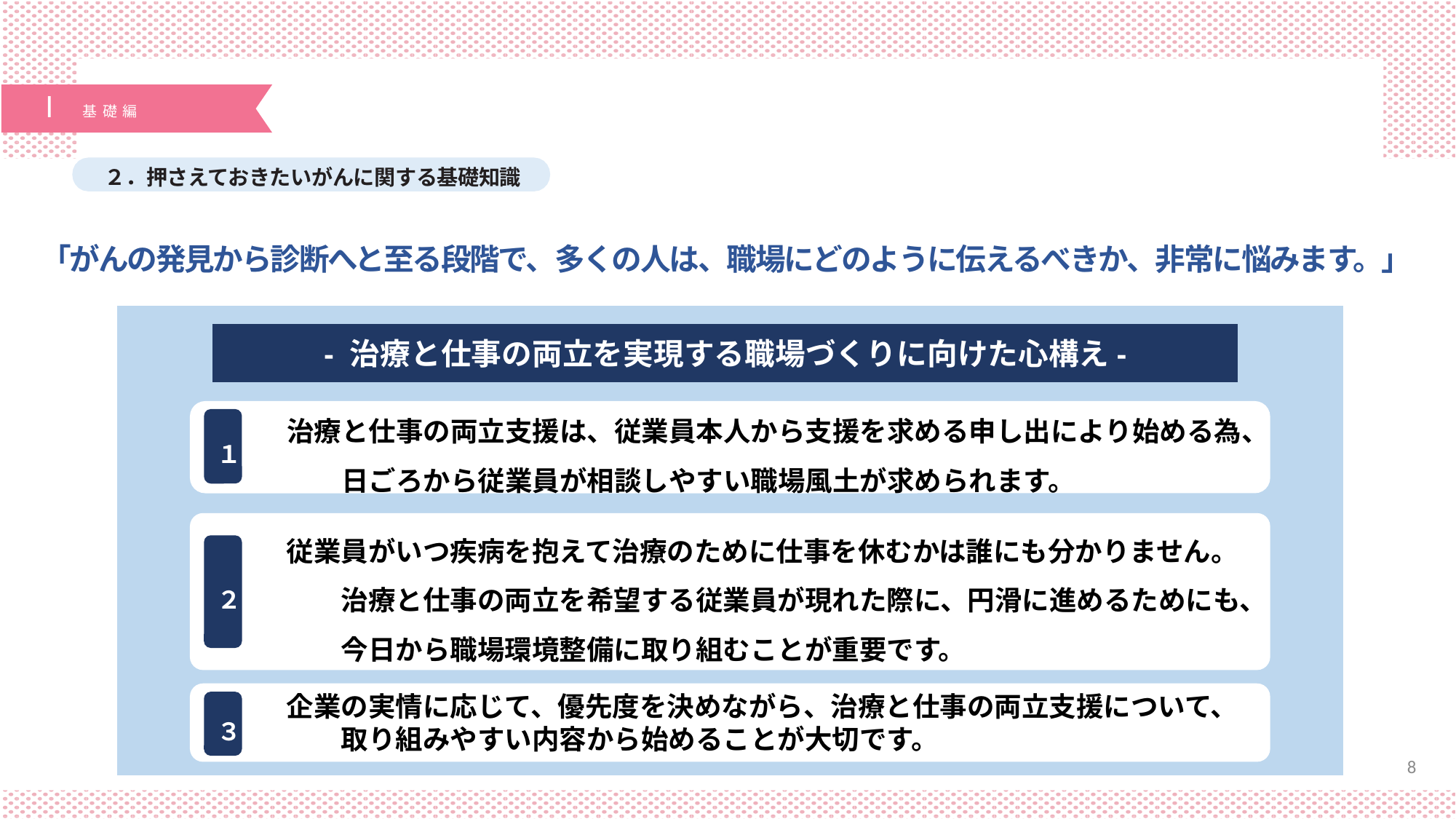

２．押さえておきたいがんに関する基礎知識
「がんの発見から診断へと至る段階で、多くの人は、職場にどのように伝えるべきか、非常に悩みます。」

- 治療と仕事の両立を実現する職場づくりに向けた心構え-
　　　治療と仕事の両立支援は、従業員本人から支援を求める申し出により始める為、	　日ごろから従業員が相談しやすい職場風土が求められます。
１
　　　従業員がいつ疾病を抱えて治療のために仕事を休むかは誰にも分かりません。
	　治療と仕事の両立を希望する従業員が現れた際に、円滑に進めるためにも、
	　今日から職場環境整備に取り組むことが重要です。
２
　　　企業の実情に応じて、優先度を決めながら、治療と仕事の両立支援について、
	　取り組みやすい内容から始めることが大切です。
３